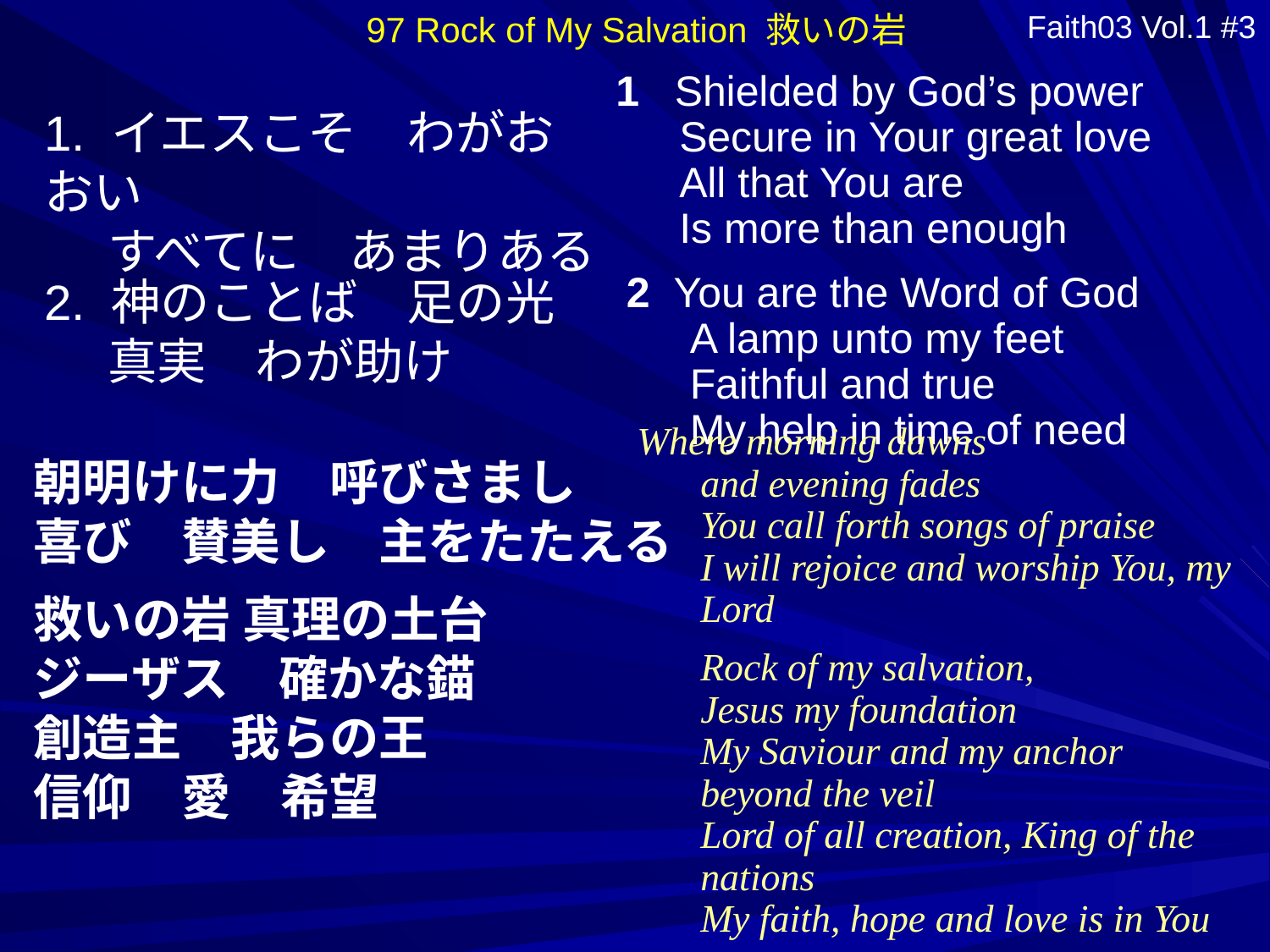

97 Rock of My Salvation 救いの岩
Faith03 Vol.1 #3
1   Shielded by God’s power
Secure in Your great love
All that You are
Is more than enough
1. イエスこそ　わがおおい
すべてに　あまりある
2  You are the Word of God
A lamp unto my feet
Faithful and true
My help in time of need
2. 神のことば　足の光
真実　わが助け
朝明けに力　呼びさまし
喜び　賛美し　主をたたえる
Where morning dawns
and evening fades
You call forth songs of praise
I will rejoice and worship You, my Lord

Rock of my salvation,
Jesus my foundation
My Saviour and my anchor
beyond the veil
Lord of all creation, King of the nations
My faith, hope and love is in You
救いの岩 真理の土台
ジーザス　確かな錨
創造主　我らの王
信仰　愛　希望